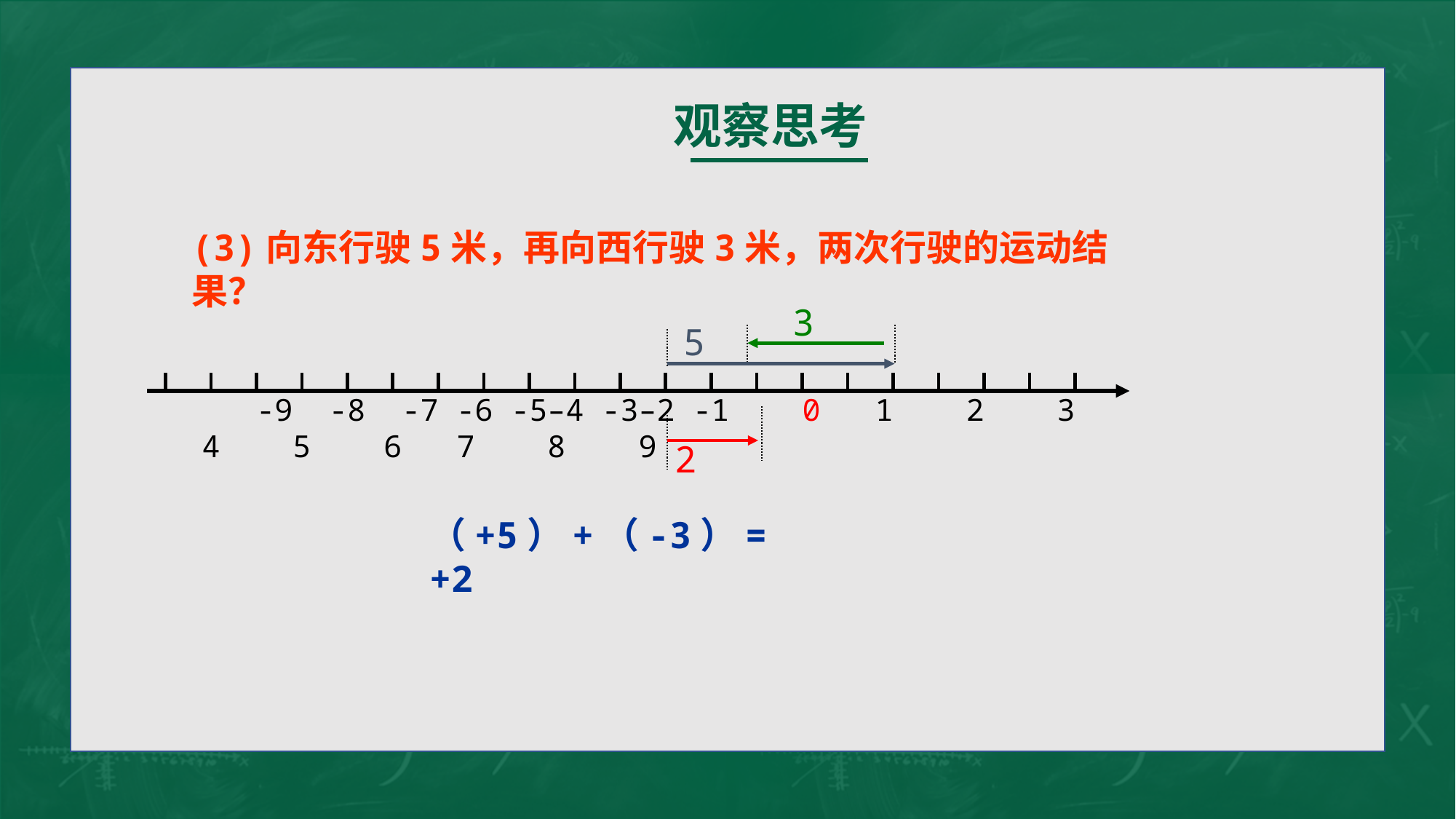

观察思考
(3)向东行驶5米，再向西行驶3米，两次行驶的运动结果？
3
5
   -9  -8  -7 -6 -5–4 -3–2 -1    0   1    2    3   4    5    6   7    8    9
2
（+5）+（-3）= +2